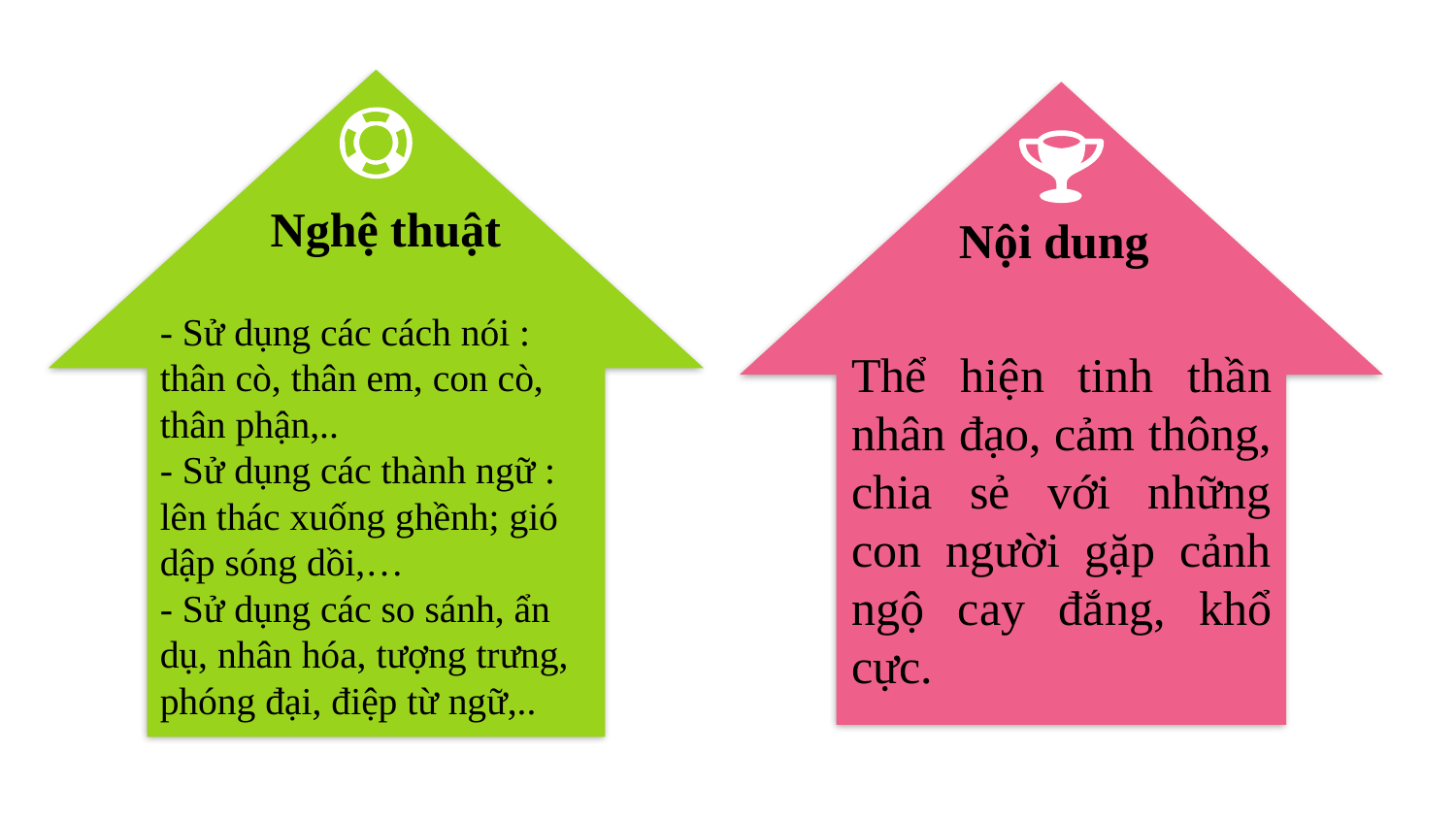

#

Nghệ thuật
Nội dung

请在此输入您的标题
请在此输入您的标题
- Sử dụng các cách nói : thân cò, thân em, con cò, thân phận,..
- Sử dụng các thành ngữ : lên thác xuống ghềnh; gió dập sóng dồi,…
- Sử dụng các so sánh, ẩn dụ, nhân hóa, tượng trưng, phóng đại, điệp từ ngữ,..
Thể hiện tinh thần nhân đạo, cảm thông, chia sẻ với những con người gặp cảnh ngộ cay đắng, khổ cực.